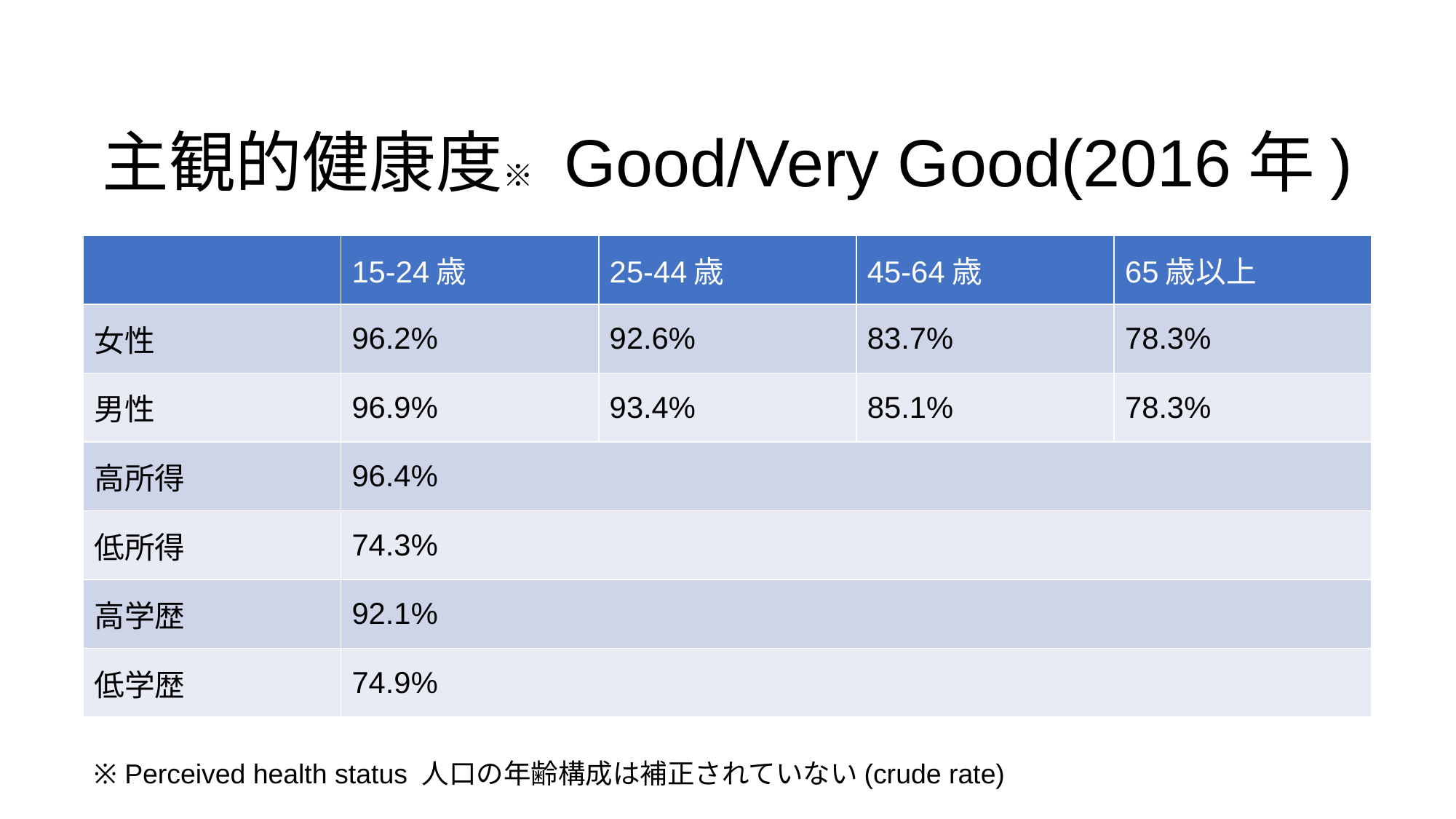

# 主観的健康度※ Good/Very Good(2016年)
|  | 15-24歳 | 25-44歳 | 45-64歳 | 65歳以上 |
| --- | --- | --- | --- | --- |
| 女性 | 96.2% | 92.6% | 83.7% | 78.3% |
| 男性 | 96.9% | 93.4% | 85.1% | 78.3% |
| 高所得 | 96.4% |  |  |  |
| 低所得 | 74.3% |  |  |  |
| 高学歴 | 92.1% |  |  |  |
| 低学歴 | 74.9% |  |  |  |

※ Perceived health status 人口の年齢構成は補正されていない(crude rate)